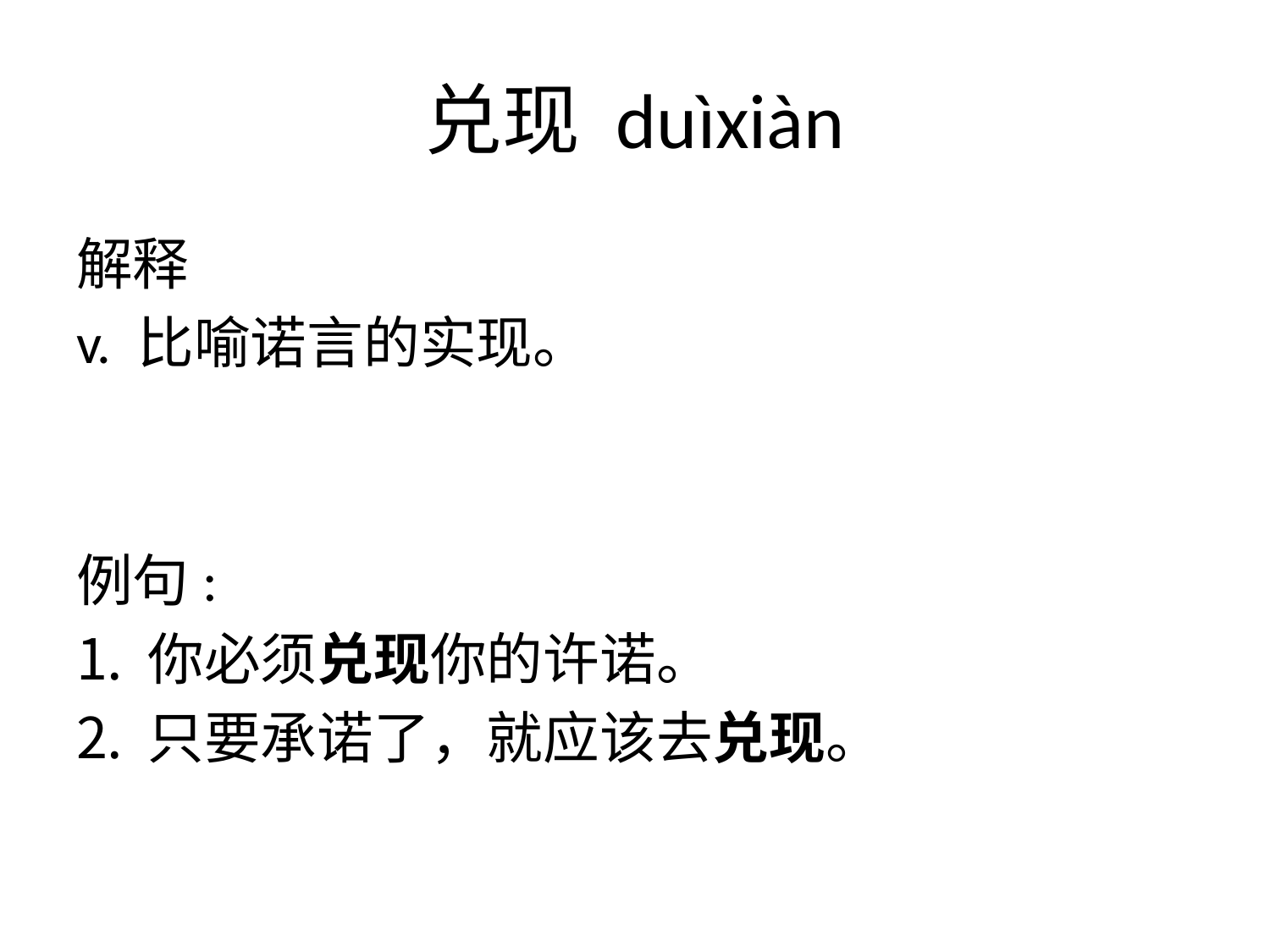

# 兑现 duìxiàn
解释
v. 比喻诺言的实现。

例句:
你必须兑现你的许诺。
只要承诺了，就应该去兑现。